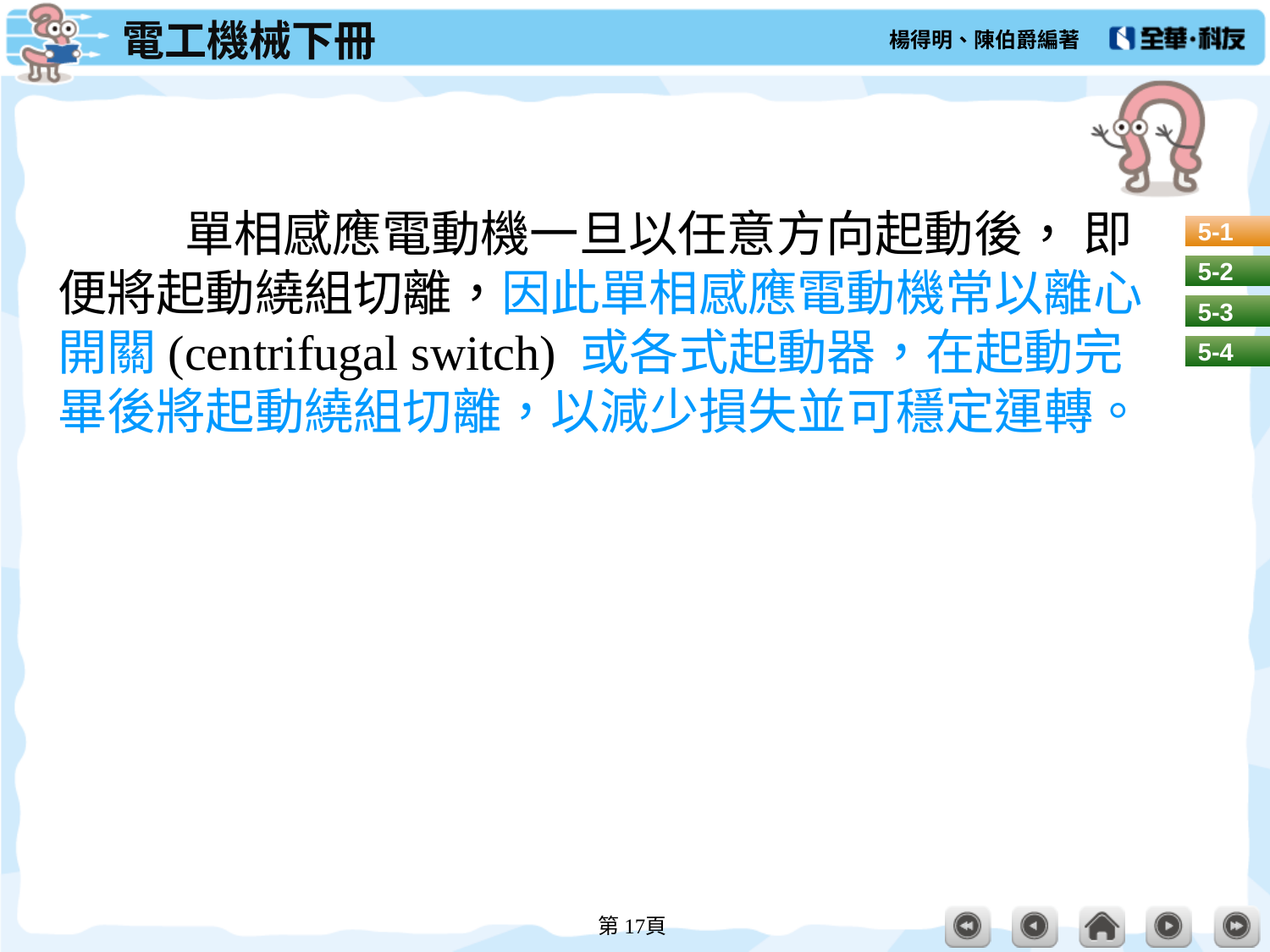

#
	單相感應電動機一旦以任意方向起動後， 即便將起動繞組切離，因此單相感應電動機常以離心開關(centrifugal switch) 或各式起動器，在起動完畢後將起動繞組切離，以減少損失並可穩定運轉。